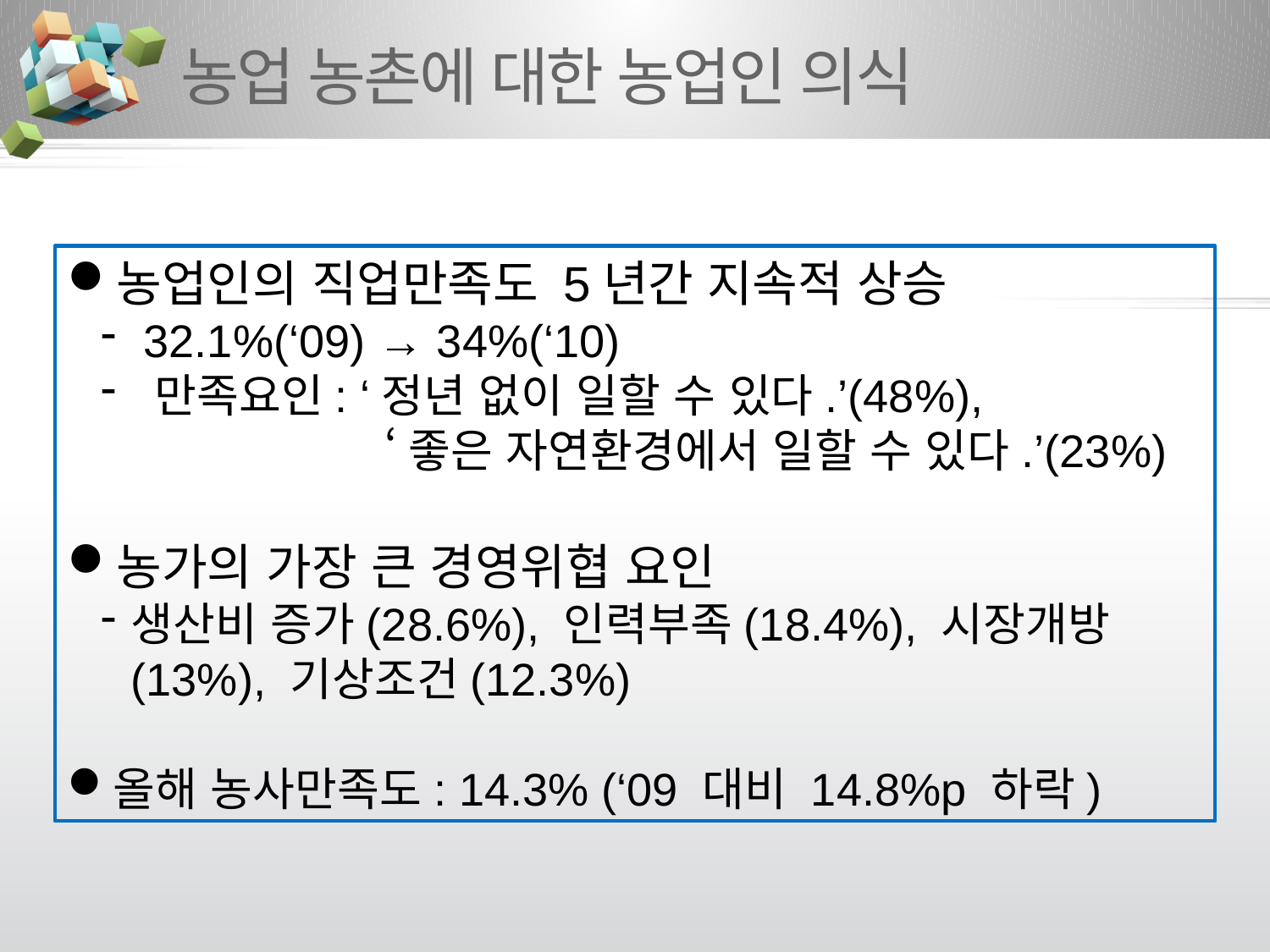

# 농업 농촌에 대한 농업인 의식
농업인의 직업만족도 5년간 지속적 상승
 32.1%(‘09) → 34%(‘10)
 만족요인: ‘정년 없이 일할 수 있다.’(48%),
‘좋은 자연환경에서 일할 수 있다.’(23%)

농가의 가장 큰 경영위협 요인
생산비 증가(28.6%), 인력부족(18.4%), 시장개방(13%), 기상조건(12.3%)

올해 농사만족도: 14.3% (‘09 대비 14.8%p 하락)